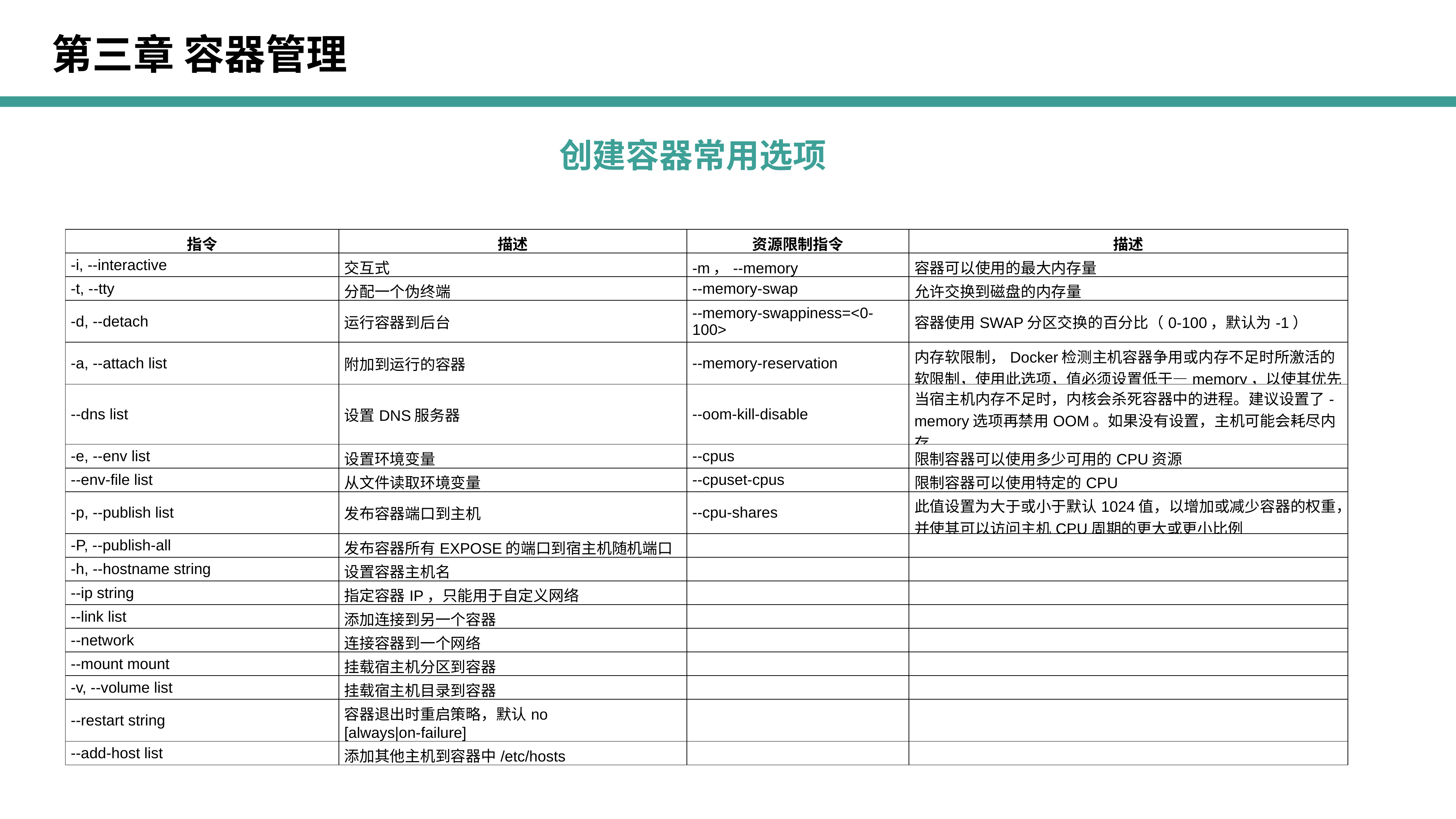

第三章 容器管理

创建容器常用选项
| 指令 | 描述 | 资源限制指令 | 描述 |
| --- | --- | --- | --- |
| -i, --interactive | 交互式 | -m，--memory | 容器可以使用的最大内存量 |
| -t, --tty | 分配一个伪终端 | --memory-swap | 允许交换到磁盘的内存量 |
| -d, --detach | 运行容器到后台 | --memory-swappiness=<0-100> | 容器使用SWAP分区交换的百分比（0-100，默认为-1） |
| -a, --attach list | 附加到运行的容器 | --memory-reservation | 内存软限制，Docker检测主机容器争用或内存不足时所激活的软限制，使用此选项，值必须设置低于—memory，以使其优先 |
| --dns list | 设置DNS服务器 | --oom-kill-disable | 当宿主机内存不足时，内核会杀死容器中的进程。建议设置了-memory选项再禁用OOM。如果没有设置，主机可能会耗尽内存 |
| -e, --env list | 设置环境变量 | --cpus | 限制容器可以使用多少可用的CPU资源 |
| --env-file list | 从文件读取环境变量 | --cpuset-cpus | 限制容器可以使用特定的CPU |
| -p, --publish list | 发布容器端口到主机 | --cpu-shares | 此值设置为大于或小于默认1024值，以增加或减少容器的权重，并使其可以访问主机CPU周期的更大或更小比例 |
| -P, --publish-all | 发布容器所有EXPOSE的端口到宿主机随机端口 |  |  |
| -h, --hostname string | 设置容器主机名 |  |  |
| --ip string | 指定容器IP，只能用于自定义网络 |  |  |
| --link list | 添加连接到另一个容器 |  |  |
| --network | 连接容器到一个网络 |  |  |
| --mount mount | 挂载宿主机分区到容器 |  |  |
| -v, --volume list | 挂载宿主机目录到容器 |  |  |
| --restart string | 容器退出时重启策略，默认no [always|on-failure] |  |  |
| --add-host list | 添加其他主机到容器中/etc/hosts |  |  |